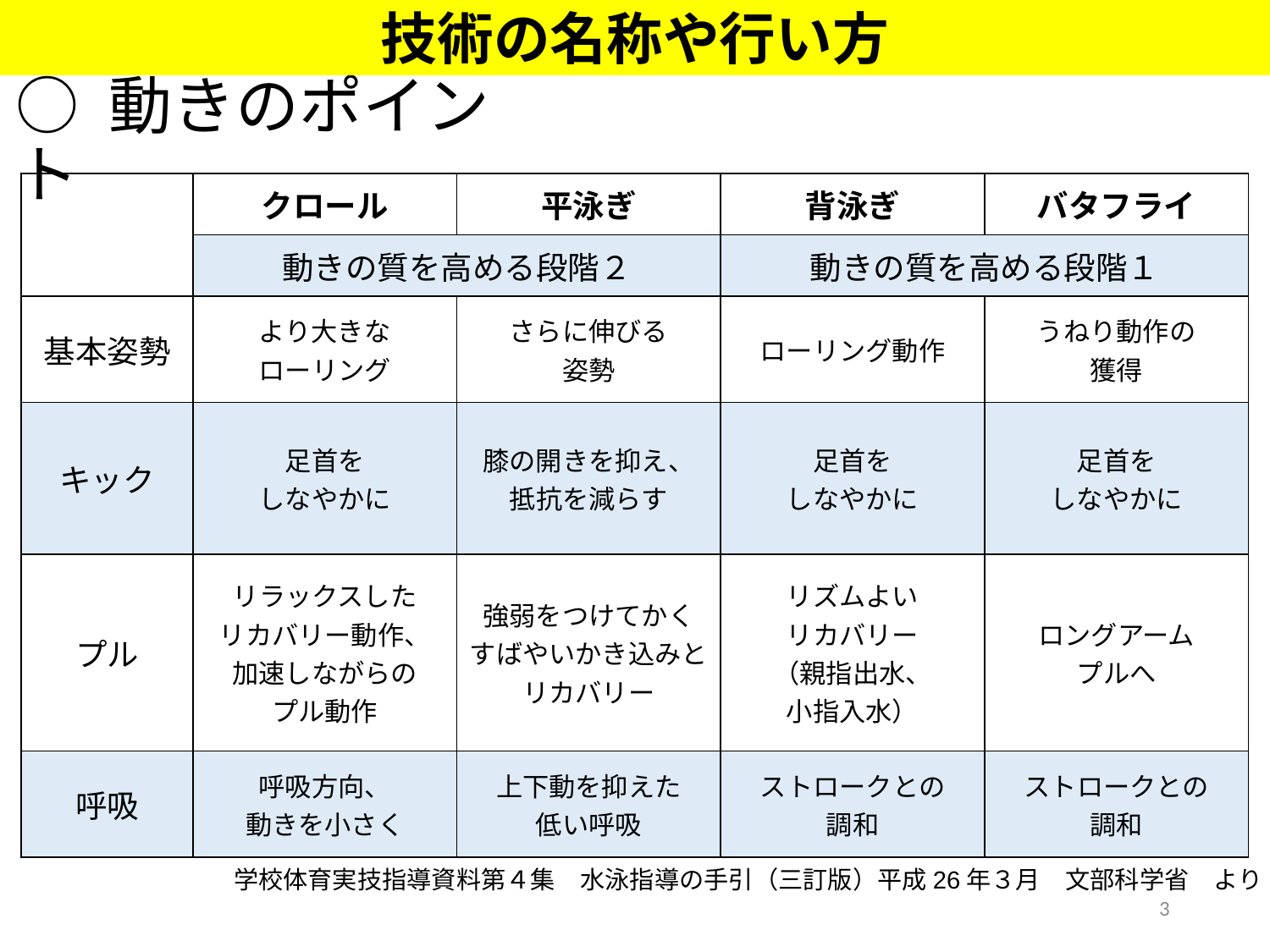

技術の名称や行い方
# ○ 動きのポイント
|  | クロール | 平泳ぎ | 背泳ぎ | バタフライ |
| --- | --- | --- | --- | --- |
|  | 動きの質を高める段階２ |  | 動きの質を高める段階１ |  |
| 基本姿勢 | より大きな ローリング | さらに伸びる 姿勢 | ローリング動作 | うねり動作の 獲得 |
| キック | 足首を しなやかに | 膝の開きを抑え、 抵抗を減らす | 足首を しなやかに | 足首を しなやかに |
| プル | リラックスした リカバリー動作、 加速しながらの プル動作 | 強弱をつけてかく すばやいかき込みと リカバリー | リズムよい リカバリー （親指出水、 小指入水） | ロングアーム プルへ |
| 呼吸 | 呼吸方向、 動きを小さく | 上下動を抑えた 低い呼吸 | ストロークとの 調和 | ストロークとの 調和 |
学校体育実技指導資料第４集　水泳指導の手引（三訂版）平成26年３月　文部科学省　より
3